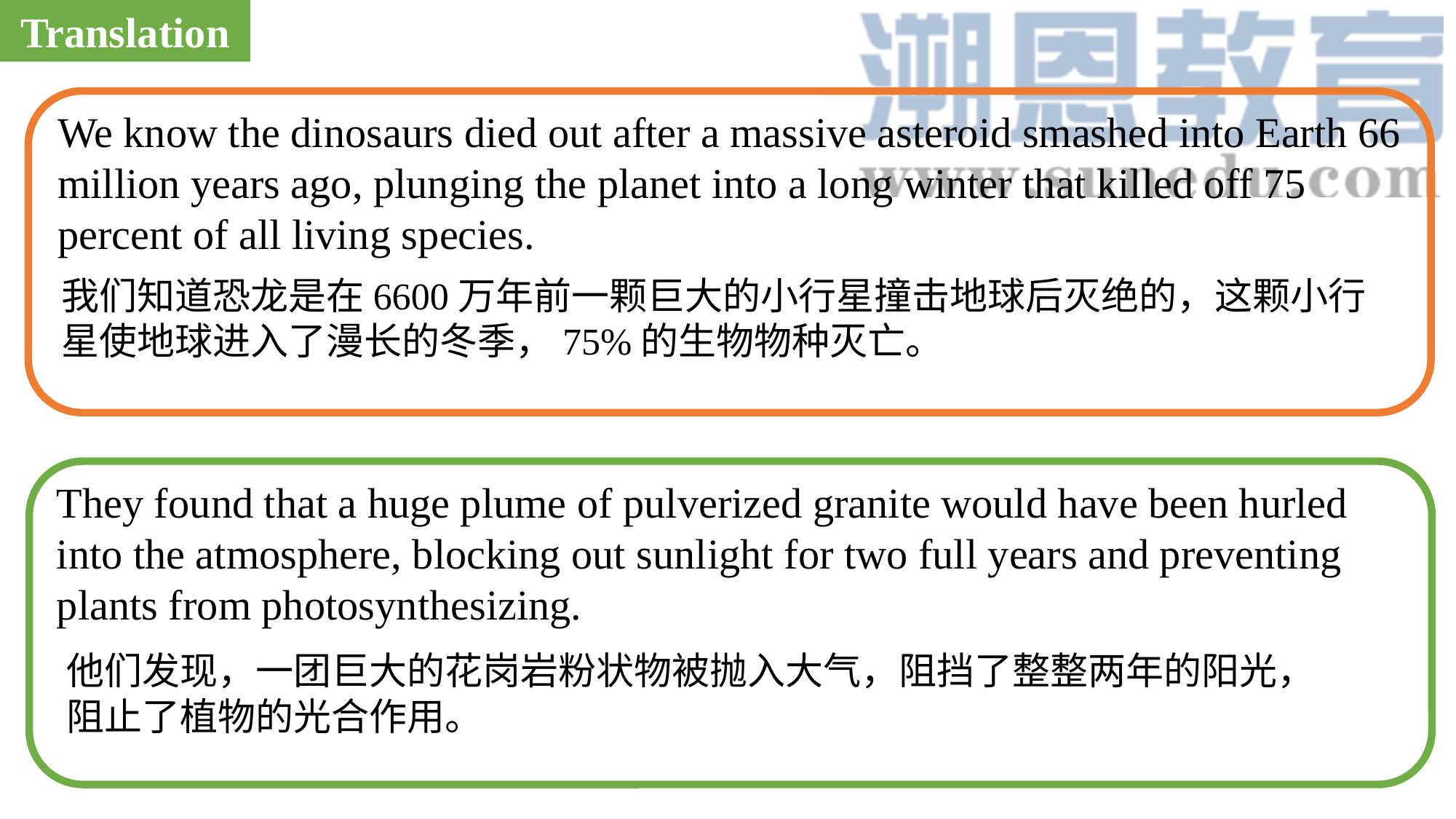

Translation

We know the dinosaurs died out after a massive asteroid smashed into Earth 66 million years ago, plunging the planet into a long winter that killed off 75 percent of all living species.
我们知道恐龙是在6600万年前一颗巨大的小行星撞击地球后灭绝的，这颗小行星使地球进入了漫长的冬季，75%的生物物种灭亡。

They found that a huge plume of pulverized granite would have been hurled into the atmosphere, blocking out sunlight for two full years and preventing plants from photosynthesizing.
他们发现，一团巨大的花岗岩粉状物被抛入大气，阻挡了整整两年的阳光，阻止了植物的光合作用。